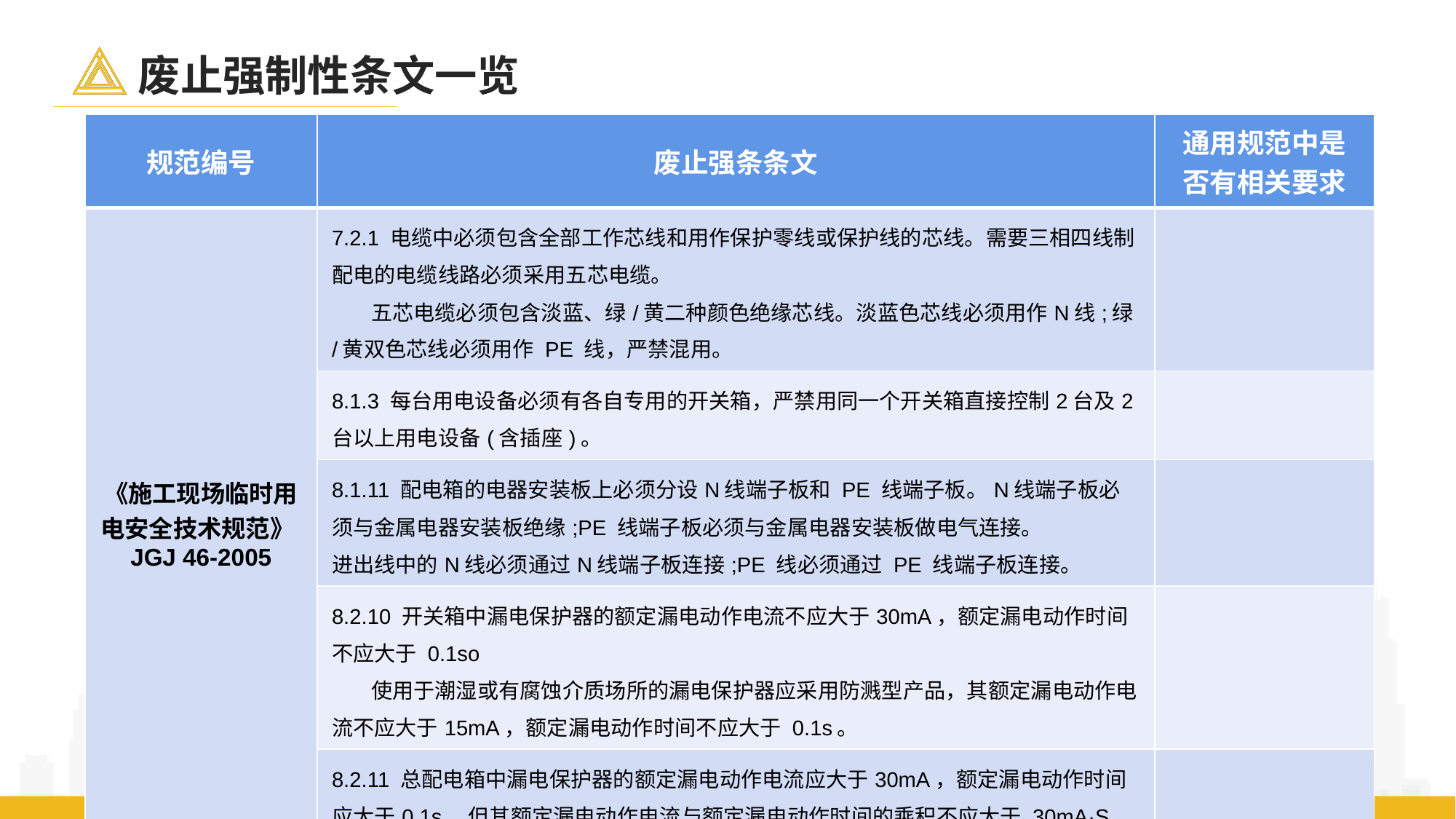

废止强制性条文一览

| 规范编号 | 废止强条条文 | 通用规范中是否有相关要求 |
| --- | --- | --- |
| 《施工现场临时用电安全技术规范》JGJ 46-2005 | 7.2.1 电缆中必须包含全部工作芯线和用作保护零线或保护线的芯线。需要三相四线制配电的电缆线路必须采用五芯电缆。 五芯电缆必须包含淡蓝、绿/黄二种颜色绝缘芯线。淡蓝色芯线必须用作N线;绿/黄双色芯线必须用作 PE 线，严禁混用。 |  |
|  | 8.1.3 每台用电设备必须有各自专用的开关箱，严禁用同一个开关箱直接控制2台及2台以上用电设备(含插座)。 |  |
|  | 8.1.11 配电箱的电器安装板上必须分设N线端子板和 PE 线端子板。N线端子板必须与金属电器安装板绝缘;PE 线端子板必须与金属电器安装板做电气连接。 进出线中的N线必须通过N线端子板连接;PE 线必须通过 PE 线端子板连接。 |  |
|  | 8.2.10 开关箱中漏电保护器的额定漏电动作电流不应大于30mA，额定漏电动作时间不应大于 0.1so 使用于潮湿或有腐蚀介质场所的漏电保护器应采用防溅型产品，其额定漏电动作电流不应大于15mA，额定漏电动作时间不应大于 0.1s。 |  |
|  | 8.2.11 总配电箱中漏电保护器的额定漏电动作电流应大于30mA，额定漏电动作时间应大于0.1s，但其额定漏电动作电流与额定漏电动作时间的乘积不应大于 30mA·S。 |  |